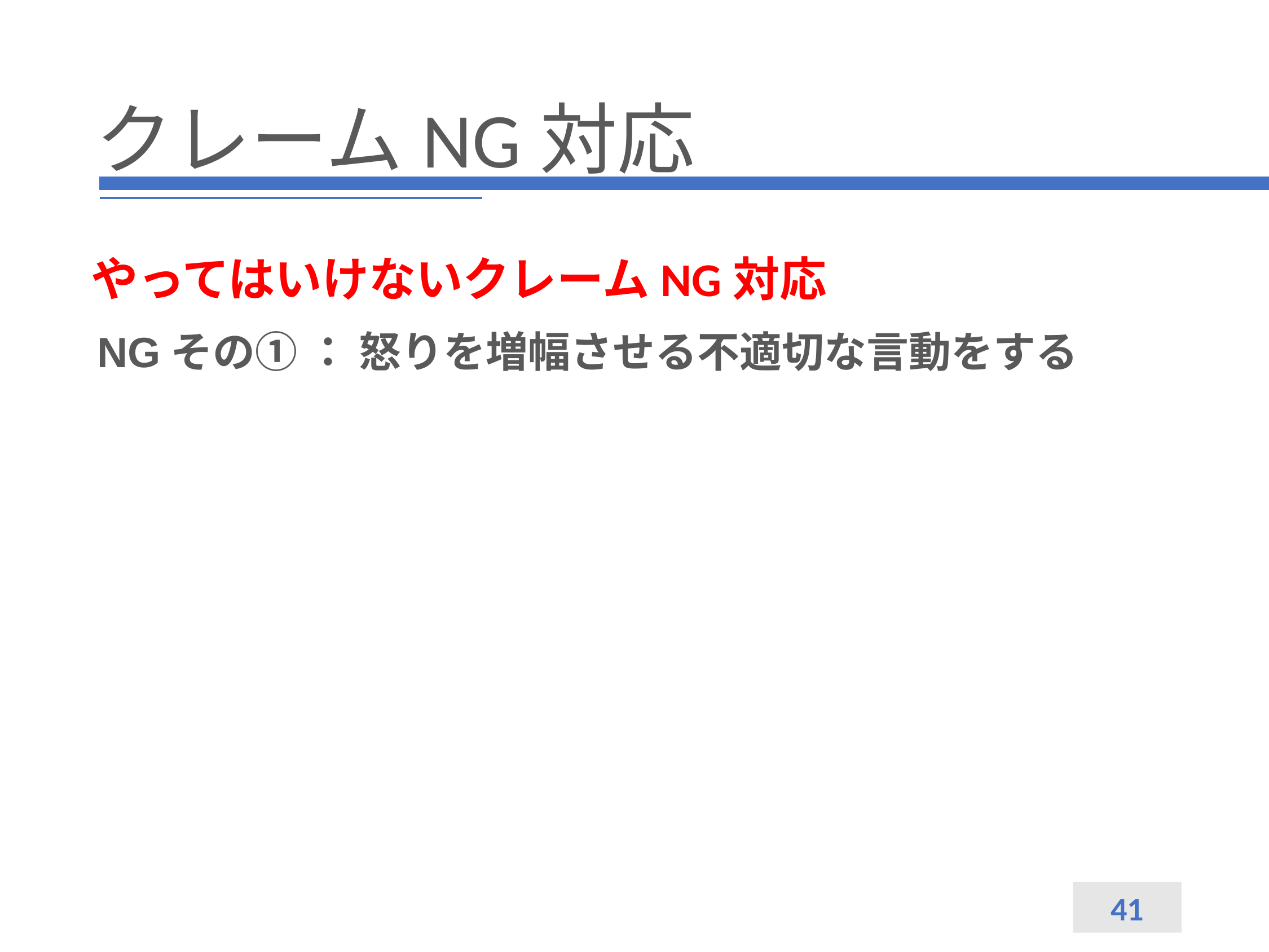

# クレームNG対応
やってはいけないクレームNG対応
NGその① ： 怒りを増幅させる不適切な言動をする
41